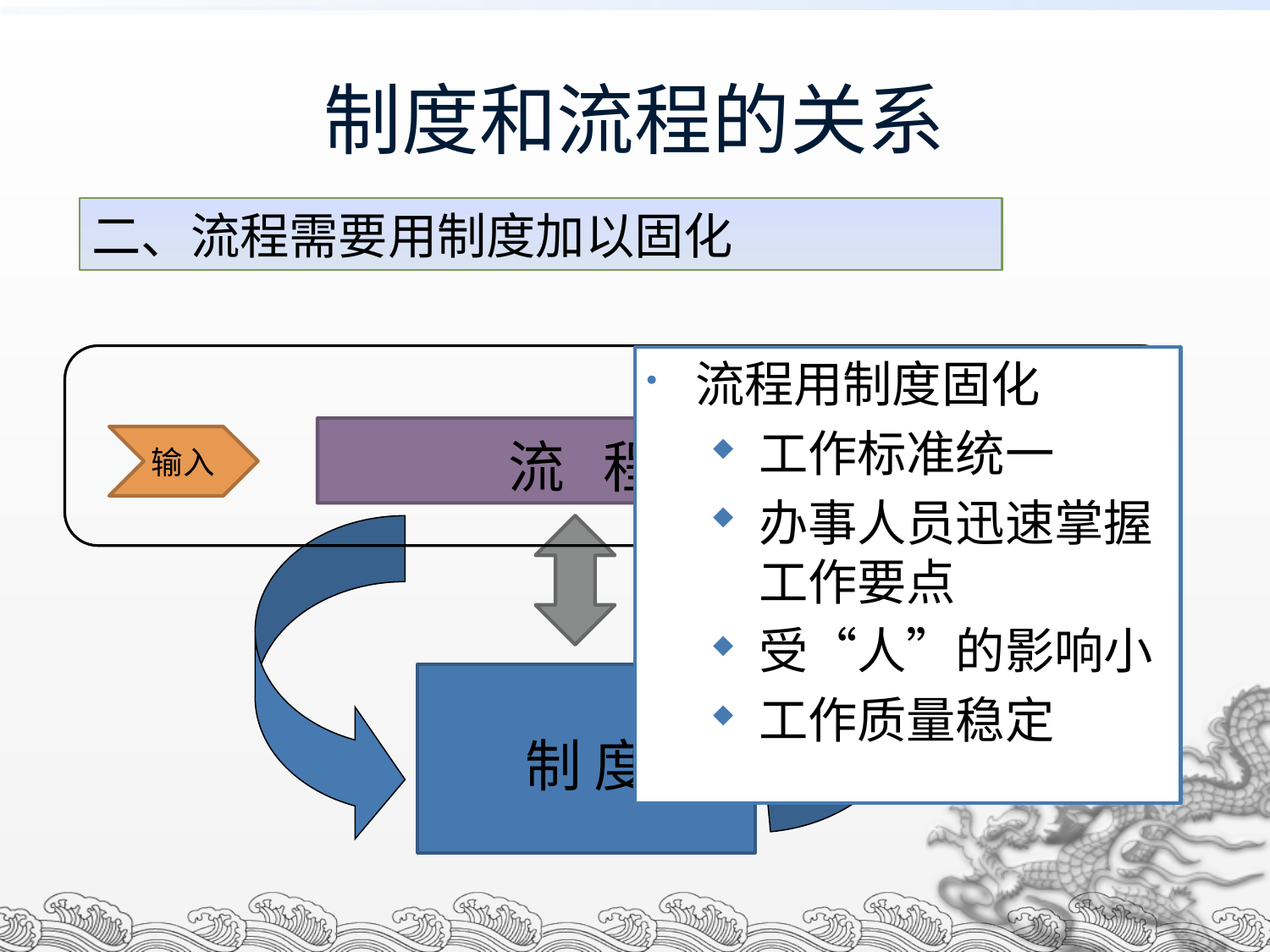

制度和流程的关系
二、流程需要用制度加以固化

目标
流   程

输入
流程用制度固化
工作标准统一
办事人员迅速掌握工作要点
受“人”的影响小
工作质量稳定

 制 度